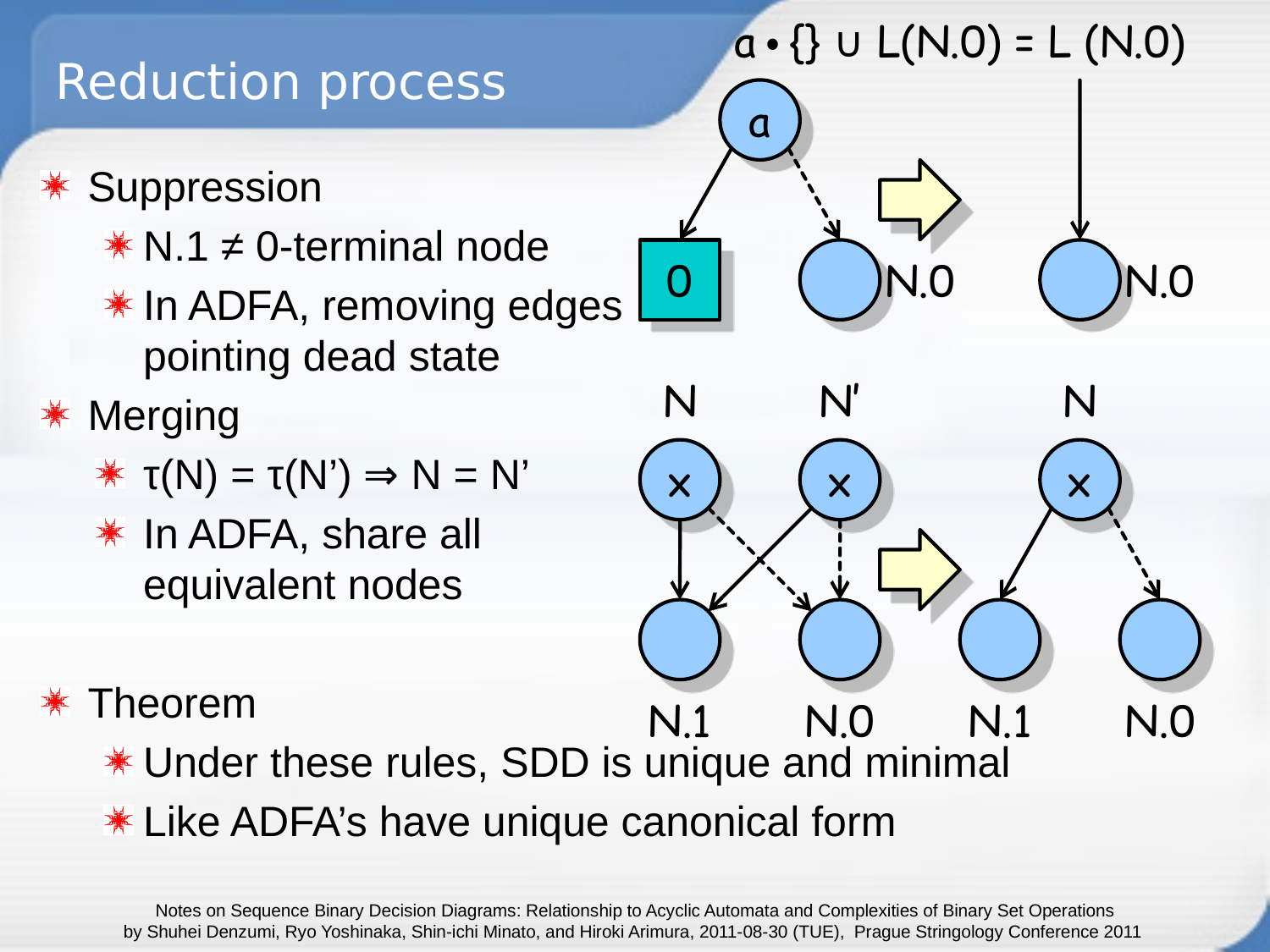

a・{} ∪ L(N.0) = L (N.0)
# Reduction process
a
0

Suppression
N.1 ≠ 0-terminal node
In ADFA, removing edges
pointing dead state
Merging
τ(N) = τ(N’) ⇒ N = N’
In ADFA, share all
equivalent nodes

Theorem
Under these rules, SDD is unique and minimal
Like ADFA’s have unique canonical form

N.0
N.0
N
x
N.0
N.1

N’
x
N
x
N.0
N.1

Notes on Sequence Binary Decision Diagrams: Relationship to Acyclic Automata and Complexities of Binary Set Operations
by Shuhei Denzumi, Ryo Yoshinaka, Shin-ichi Minato, and Hiroki Arimura, 2011-08-30 (TUE),  Prague Stringology Conference 2011